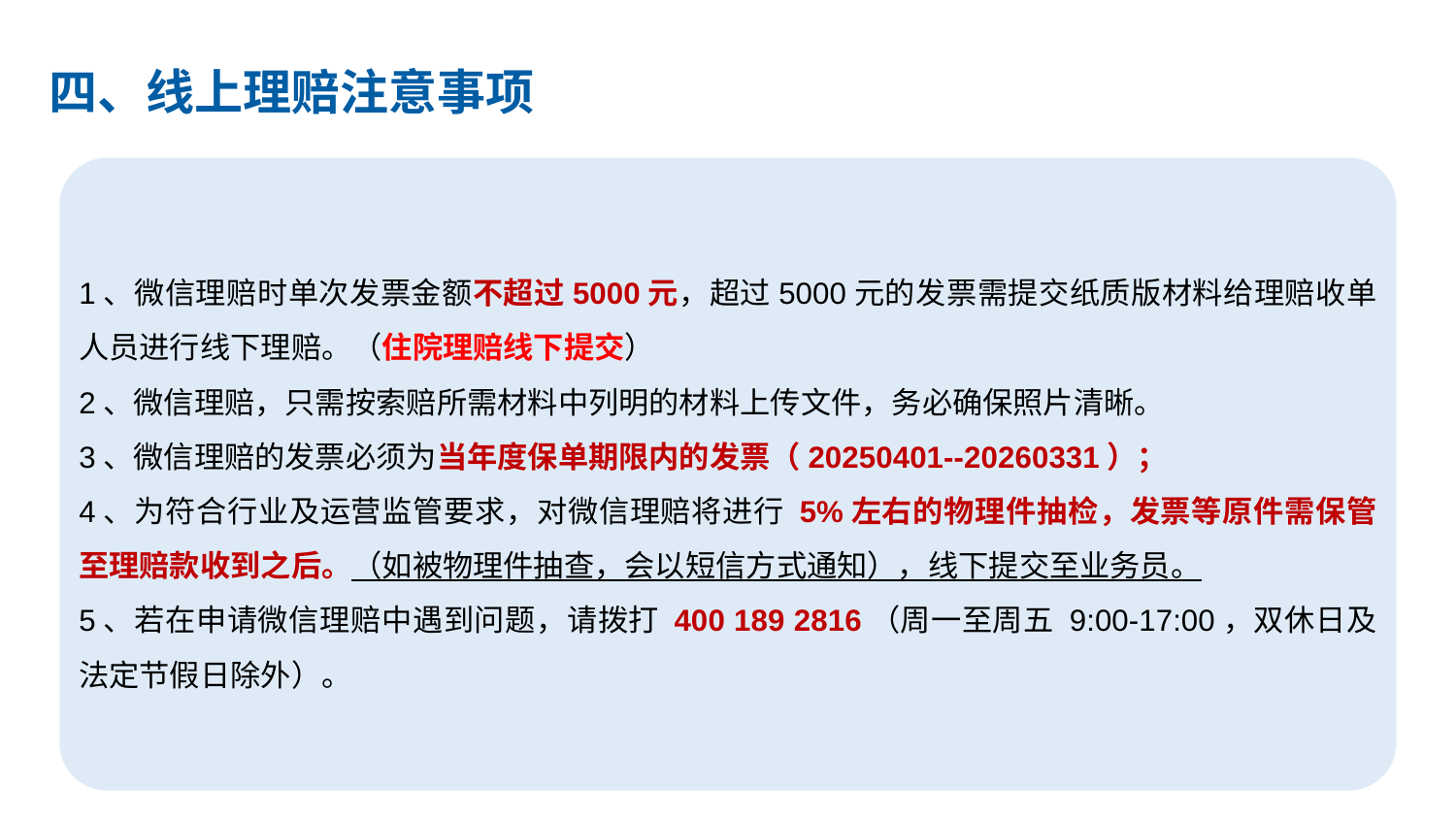

四、线上理赔注意事项
1、微信理赔时单次发票金额不超过5000元，超过5000元的发票需提交纸质版材料给理赔收单人员进行线下理赔。（住院理赔线下提交）
2、微信理赔，只需按索赔所需材料中列明的材料上传文件，务必确保照片清晰。
3、微信理赔的发票必须为当年度保单期限内的发票（20250401--20260331）；
4、为符合行业及运营监管要求，对微信理赔将进行 5%左右的物理件抽检，发票等原件需保管至理赔款收到之后。（如被物理件抽查，会以短信方式通知），线下提交至业务员。
5、若在申请微信理赔中遇到问题，请拨打 400 189 2816（周一至周五 9:00-17:00，双休日及法定节假日除外）。